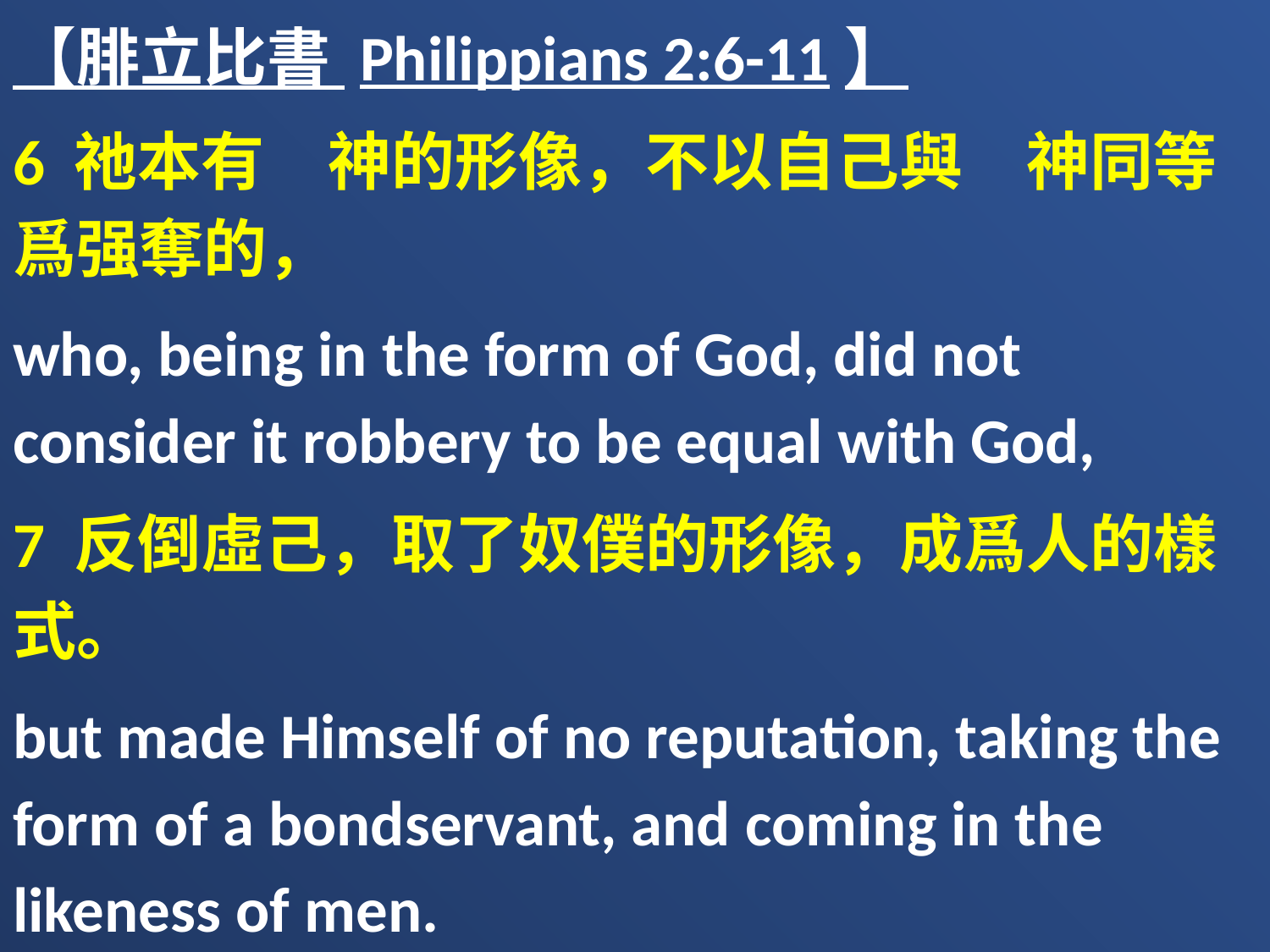

【腓立比書 Philippians 2:6-11】
6 祂本有　神的形像，不以自己與　神同等爲强奪的，
who, being in the form of God, did not consider it robbery to be equal with God,
7 反倒虛己，取了奴僕的形像，成爲人的樣式。
but made Himself of no reputation, taking the form of a bondservant, and coming in the likeness of men.